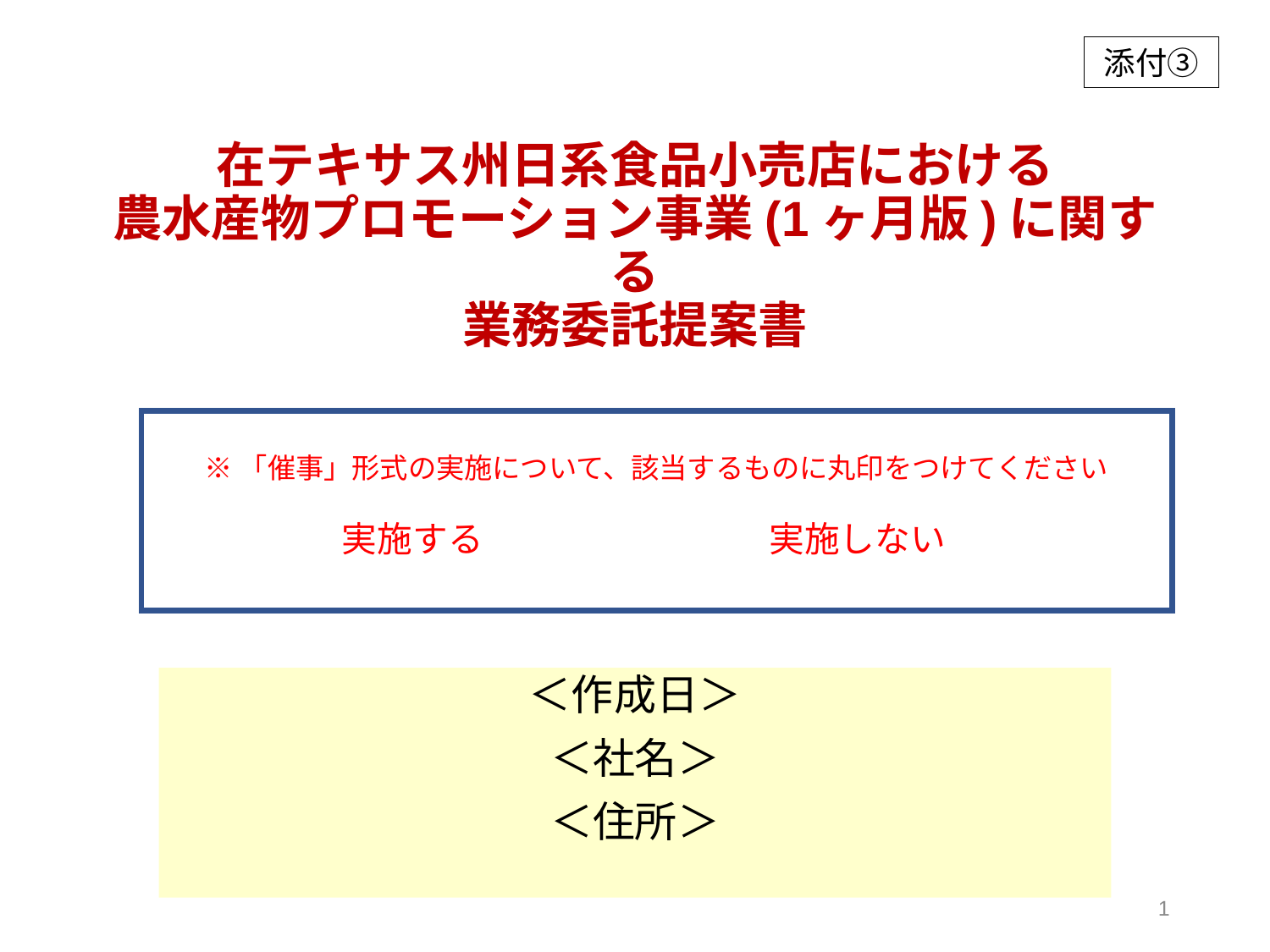

添付③
# 在テキサス州日系食品小売店における 農水産物プロモーション事業(1ヶ月版)に関する 業務委託提案書

※「催事」形式の実施について、該当するものに丸印をつけてください
実施する
実施しない
＜作成日＞
＜社名＞
＜住所＞
1